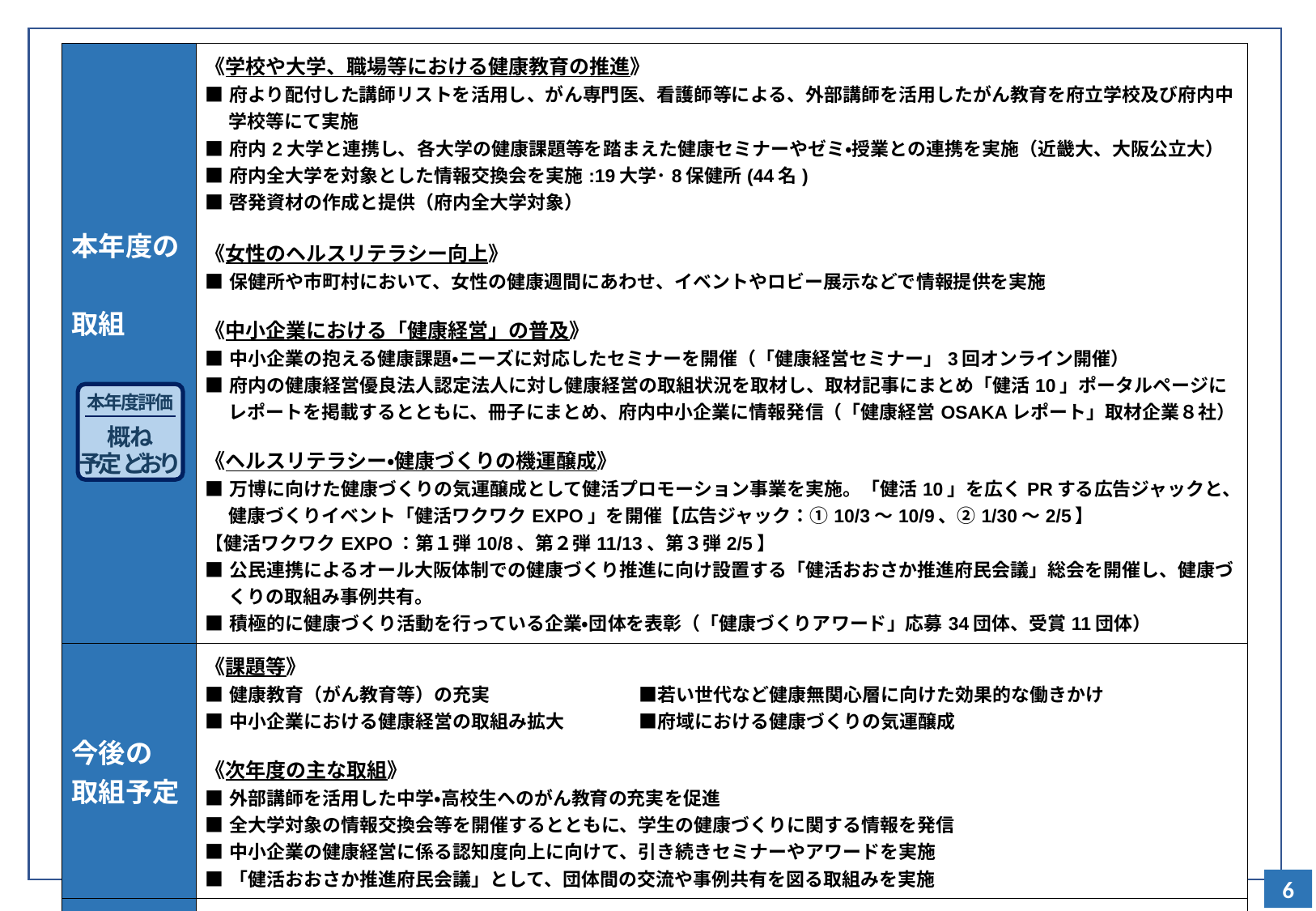

| 本年度の 取組 | 《学校や大学、職場等における健康教育の推進》 ■府より配付した講師リストを活用し、がん専門医、看護師等による、外部講師を活用したがん教育を府立学校及び府内中学校等にて実施 ■府内2大学と連携し、各大学の健康課題等を踏まえた健康セミナーやゼミ・授業との連携を実施（近畿大、大阪公立大） ■府内全大学を対象とした情報交換会を実施:19大学･8保健所(44名) ■啓発資材の作成と提供（府内全大学対象） 《女性のヘルスリテラシー向上》 ■保健所や市町村において、女性の健康週間にあわせ、イベントやロビー展示などで情報提供を実施 《中小企業における「健康経営」の普及》 ■中小企業の抱える健康課題・ニーズに対応したセミナーを開催（「健康経営セミナー」3回オンライン開催） ■府内の健康経営優良法人認定法人に対し健康経営の取組状況を取材し、取材記事にまとめ「健活10」ポータルページにレポートを掲載するとともに、冊子にまとめ、府内中小企業に情報発信（「健康経営OSAKAレポート」取材企業８社） 《ヘルスリテラシー・健康づくりの機運醸成》 ■万博に向けた健康づくりの気運醸成として健活プロモーション事業を実施。「健活10」を広くPRする広告ジャックと、健康づくりイベント「健活ワクワクEXPO」を開催【広告ジャック：①10/3～10/9、②1/30～2/5】 【健活ワクワクEXPO：第１弾10/8、第２弾11/13、第３弾2/5】 ■公民連携によるオール大阪体制での健康づくり推進に向け設置する「健活おおさか推進府民会議」総会を開催し、健康づくりの取組み事例共有。 ■積極的に健康づくり活動を行っている企業・団体を表彰（「健康づくりアワード」応募34団体、受賞11団体） |
| --- | --- |
| 今後の 取組予定 | 《課題等》 ■健康教育（がん教育等）の充実　　　　　　　　■若い世代など健康無関心層に向けた効果的な働きかけ ■中小企業における健康経営の取組み拡大　　　　■府域における健康づくりの気運醸成 《次年度の主な取組》 ■外部講師を活用した中学・高校生へのがん教育の充実を促進 ■全大学対象の情報交換会等を開催するとともに、学生の健康づくりに関する情報を発信 ■中小企業の健康経営に係る認知度向上に向けて、引き続きセミナーやアワードを実施 ■「健活おおさか推進府民会議」として、団体間の交流や事例共有を図る取組みを実施 |
| 最終予算 （主要事業） | がん予防につながる学習活動の充実支援事業（410千円）、中小企業の健康づくり推進事業（9,555千円） 健康づくり気運醸成事業（14,818千円）、健康キャンパス・プロジェクト事業（2,463千円） ポストコロナを見据えた健康増進・健康寿命延伸気運醸成事業（14,307千円）、健活会議関連推進事業（3,813千円） |
本年度評価

概ね
予定どおり
6